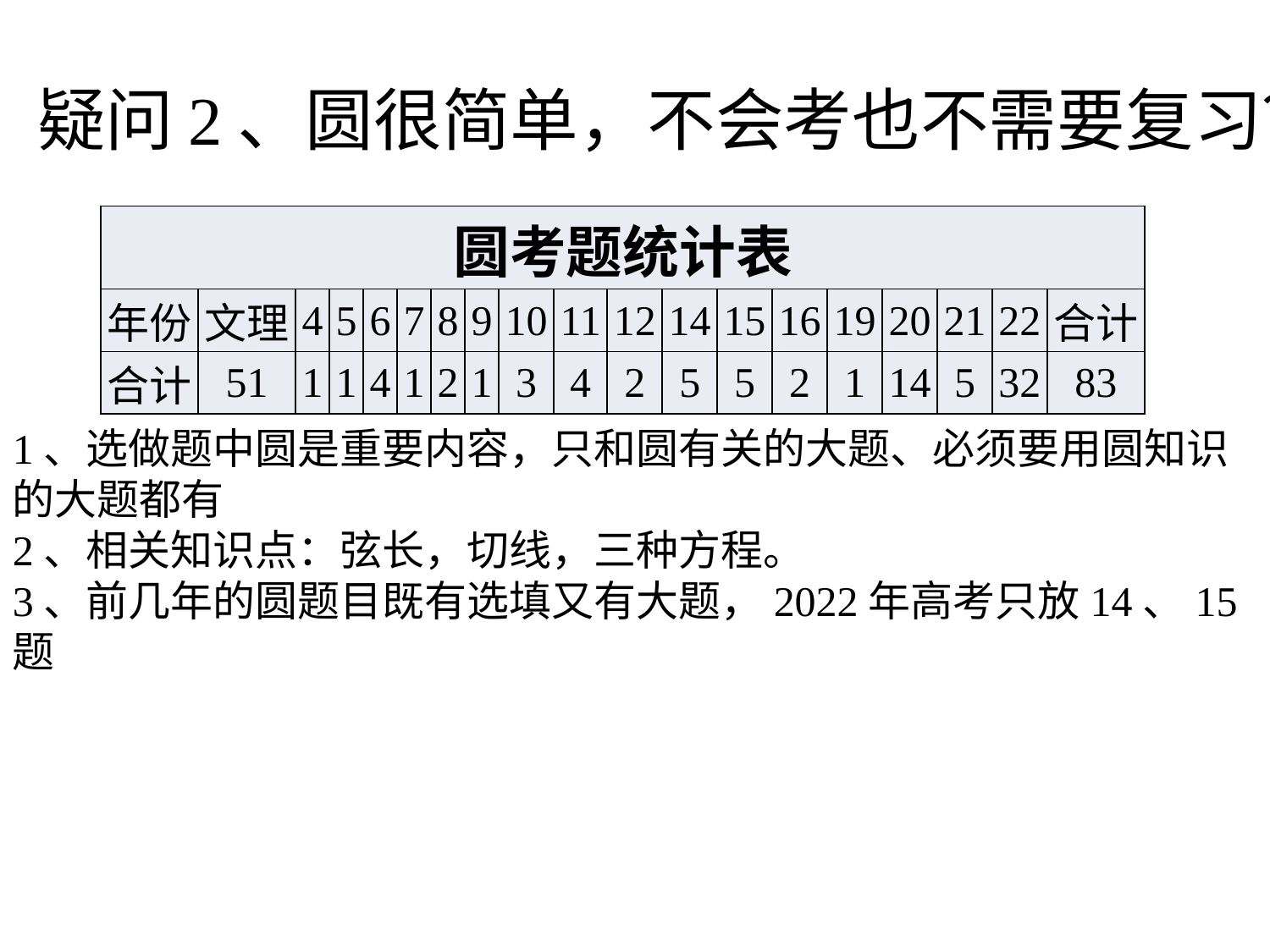

# 疑问2、圆很简单，不会考也不需要复习？
| 圆考题统计表 |  |  |  |  |  |  |  |  |  |  |  |  |  |  |  |  |  |  |
| --- | --- | --- | --- | --- | --- | --- | --- | --- | --- | --- | --- | --- | --- | --- | --- | --- | --- | --- |
| 年份 | 文理 | 4 | 5 | 6 | 7 | 8 | 9 | 10 | 11 | 12 | 14 | 15 | 16 | 19 | 20 | 21 | 22 | 合计 |
| 合计 | 51 | 1 | 1 | 4 | 1 | 2 | 1 | 3 | 4 | 2 | 5 | 5 | 2 | 1 | 14 | 5 | 32 | 83 |
1、选做题中圆是重要内容，只和圆有关的大题、必须要用圆知识的大题都有
2、相关知识点：弦长，切线，三种方程。
3、前几年的圆题目既有选填又有大题，2022年高考只放14、15题